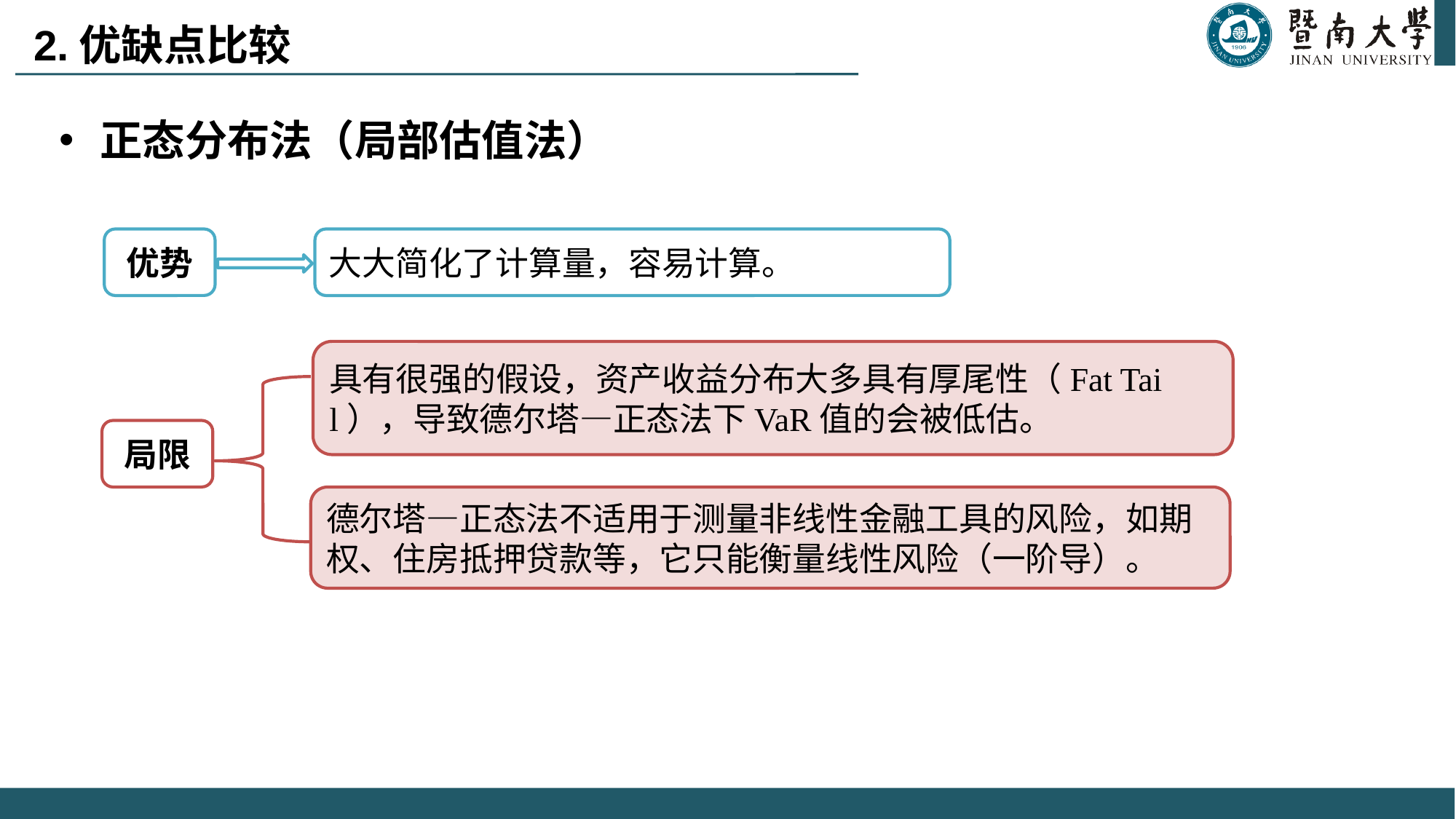

# 2.优缺点比较
正态分布法（局部估值法）

优势
大大简化了计算量，容易计算。

具有很强的假设，资产收益分布大多具有厚尾性（Fat Tail），导致德尔塔—正态法下VaR值的会被低估。

局限
德尔塔—正态法不适用于测量非线性金融工具的风险，如期权、住房抵押贷款等，它只能衡量线性风险（一阶导）。